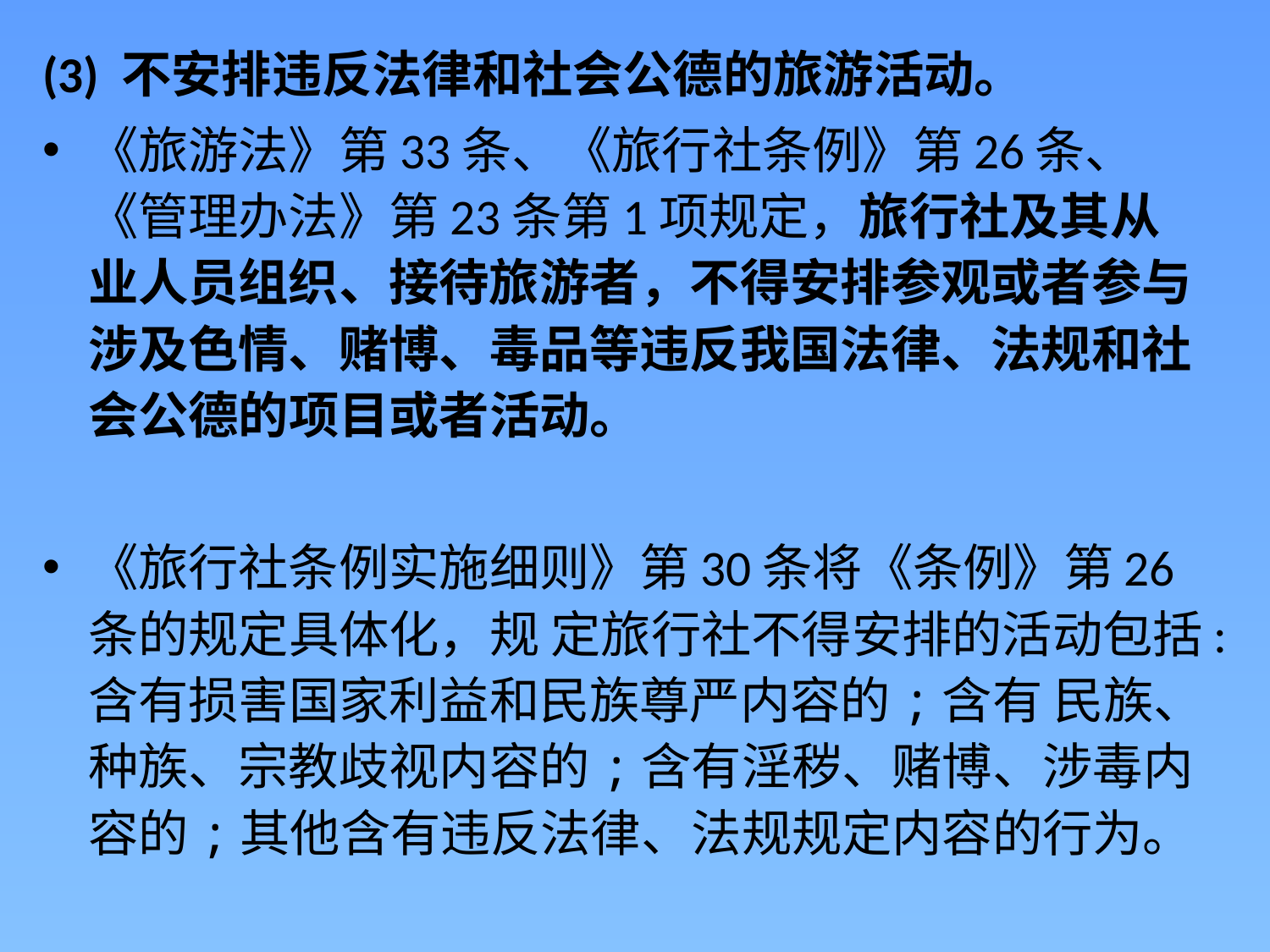

(3) 不安排违反法律和社会公德的旅游活动。
《旅游法》第33条、《旅行社条例》第26条、《管理办法》第23条第1项规定，旅行社及其从业人员组织、接待旅游者，不得安排参观或者参与涉及色情、赌博、毒品等违反我国法律、法规和社会公德的项目或者活动。

《旅行社条例实施细则》第30条将《条例》第26条的规定具体化，规 定旅行社不得安排的活动包括:含有损害国家利益和民族尊严内容的;含有 民族、种族、宗教歧视内容的;含有淫秽、赌博、涉毒内容的;其他含有违反法律、法规规定内容的行为。